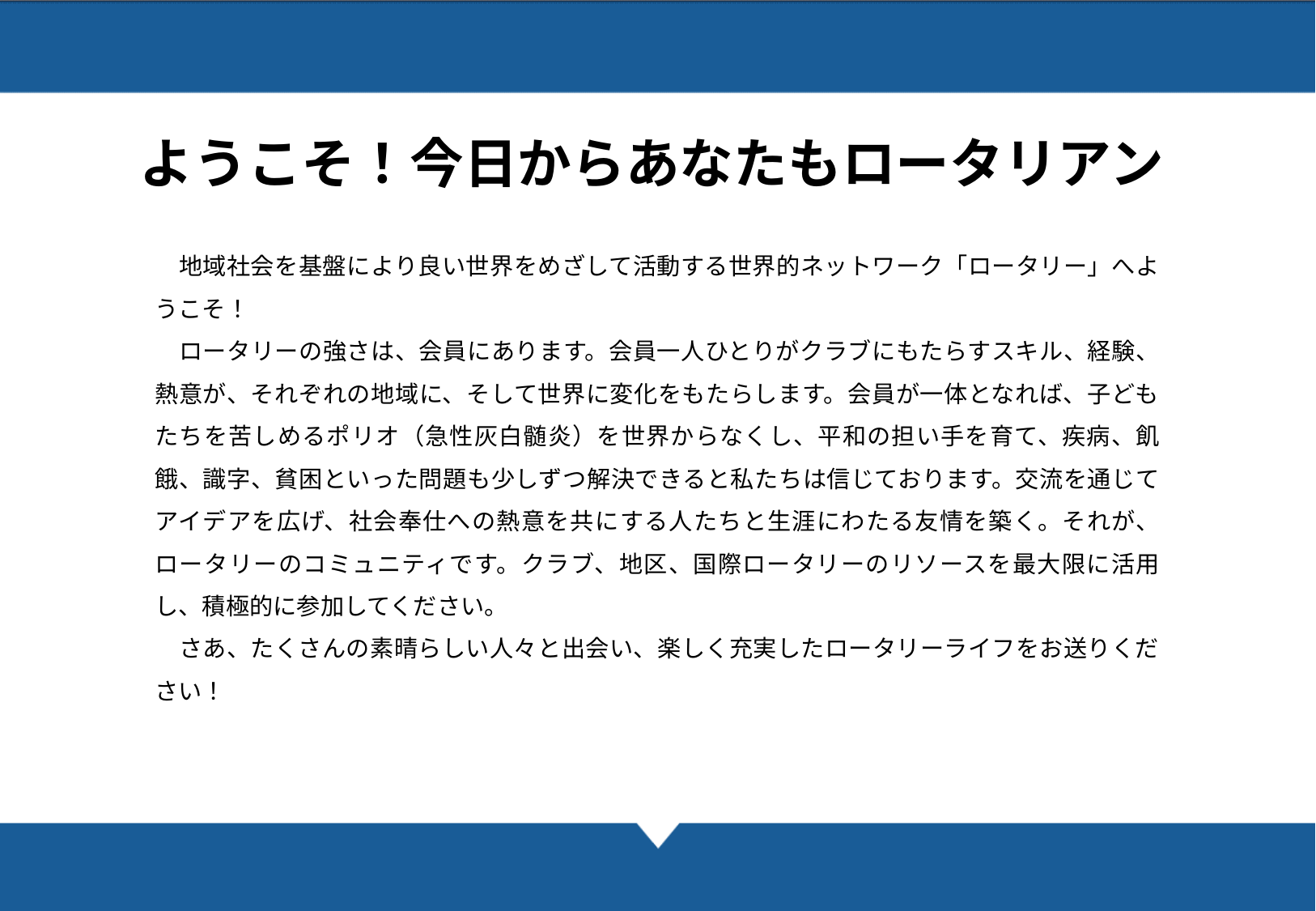

4
ようこそ！今日からあなたもロータリアン
　地域社会を基盤により良い世界をめざして活動する世界的ネットワーク「ロータリー」へようこそ！
　ロータリーの強さは、会員にあります。会員一人ひとりがクラブにもたらすスキル、経験、熱意が、それぞれの地域に、そして世界に変化をもたらします。会員が一体となれば、子どもたちを苦しめるポリオ（急性灰白髄炎）を世界からなくし、平和の担い手を育て、疾病、飢餓、識字、貧困といった問題も少しずつ解決できると私たちは信じております。交流を通じてアイデアを広げ、社会奉仕への熱意を共にする人たちと生涯にわたる友情を築く。それが、ロータリーのコミュニティです。クラブ、地区、国際ロータリーのリソースを最大限に活用し、積極的に参加してください。
　さあ、たくさんの素晴らしい人々と出会い、楽しく充実したロータリーライフをお送りください！

XX University　Name